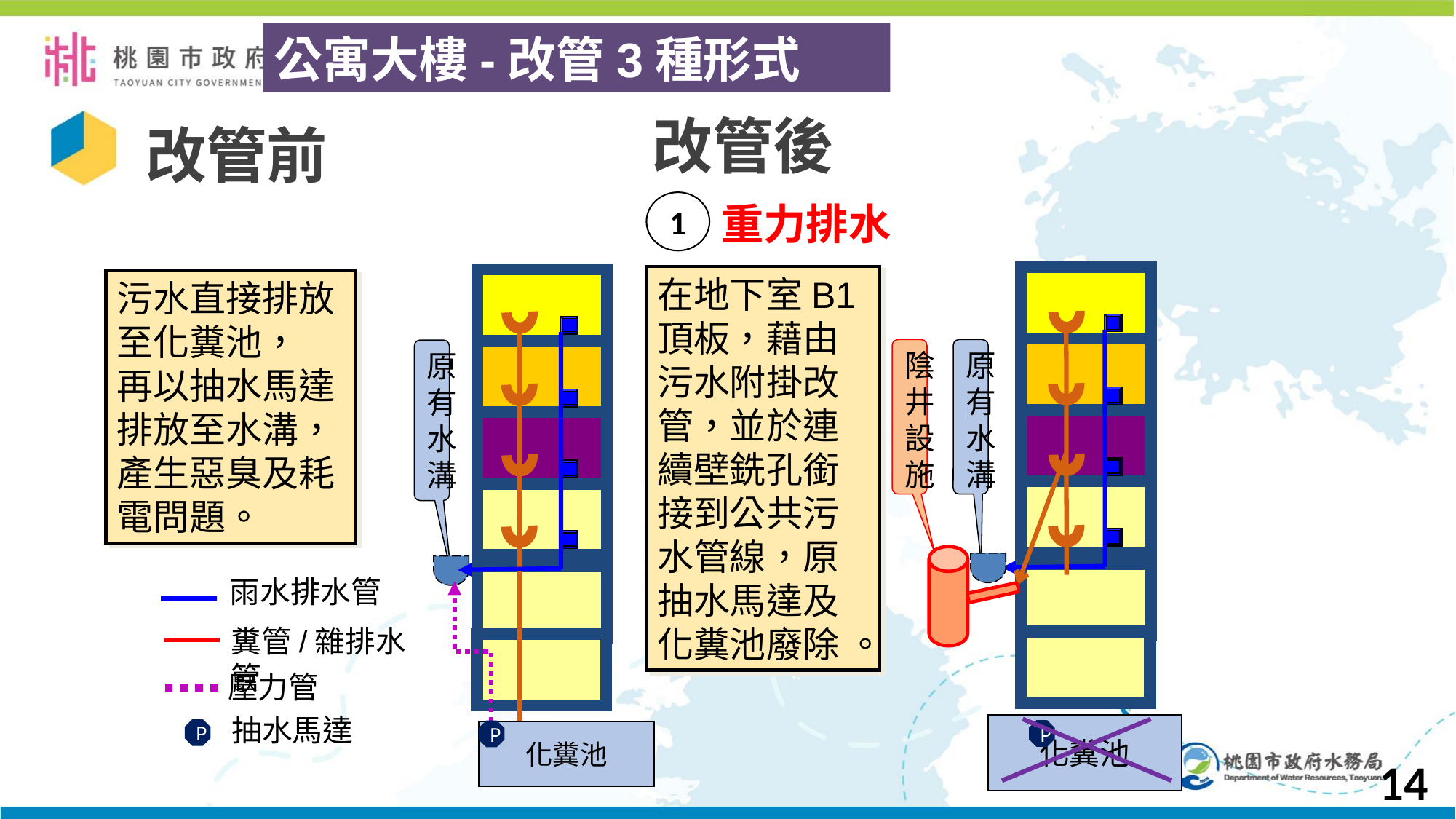

公寓大樓-改管3種形式
改管前
改管後
1
重力排水
在地下室B1頂板，藉由污水附掛改管，並於連續壁銑孔銜接到公共污水管線，原抽水馬達及化糞池廢除 。
四樓
四樓
污水直接排放至化糞池，
再以抽水馬達排放至水溝，產生惡臭及耗電問題。

三樓
陰井設施
原有水溝
原有水溝
三樓

二樓
二樓

一樓
一樓

B1

B1
雨水排水管

糞管/雜排水管
B2
B2

壓力管

抽水馬達
化糞池
P
P
P
化糞池
14